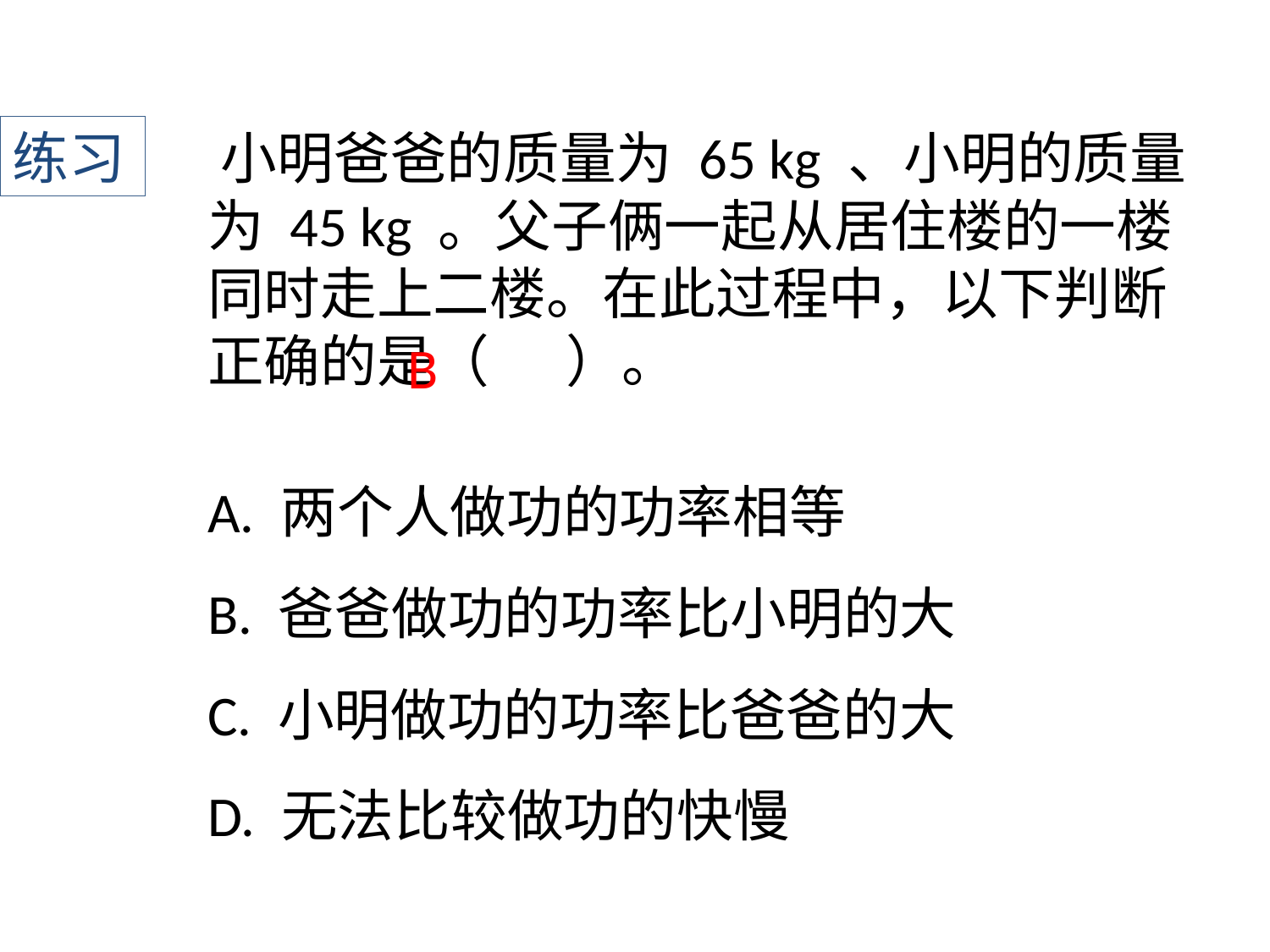

练习
﻿小明爸爸的质量为 65 kg 、小明的质量为 45 kg 。父子俩一起从居住楼的一楼同时走上二楼。在此过程中，以下判断正确的是（      ）。
B
A. 两个人做功的功率相等
B. 爸爸做功的功率比小明的大
C. 小明做功的功率比爸爸的大
D. 无法比较做功的快慢